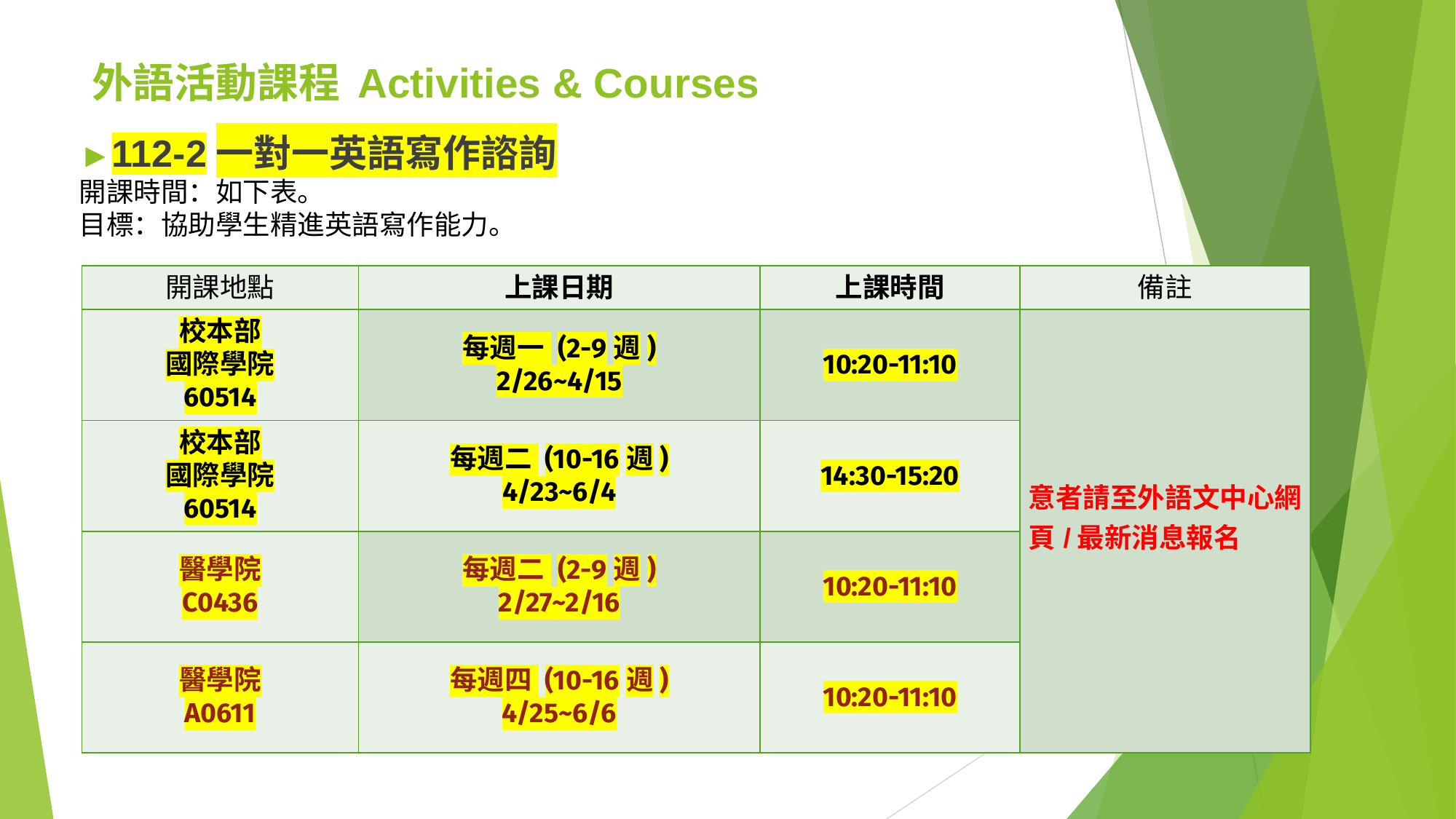

外語活動課程 Activities & Courses
►112-2一對一英語寫作諮詢
開課時間：如下表。
目標：協助學生精進英語寫作能力。
| 開課地點 | 上課日期 | 上課時間 | 備註 |
| --- | --- | --- | --- |
| 校本部 國際學院 60514 | 每週一 (2-9週) 2/26~4/15 | 10:20-11:10 | 意者請至外語文中心網頁/最新消息報名 |
| 校本部 國際學院 60514 | 每週二 (10-16週) 4/23~6/4 | 14:30-15:20 |  |
| 醫學院 C0436 | 每週二 (2-9週) 2/27~2/16 | 10:20-11:10 |  |
| 醫學院 A0611 | 每週四 (10-16週) 4/25~6/6 | 10:20-11:10 |  |